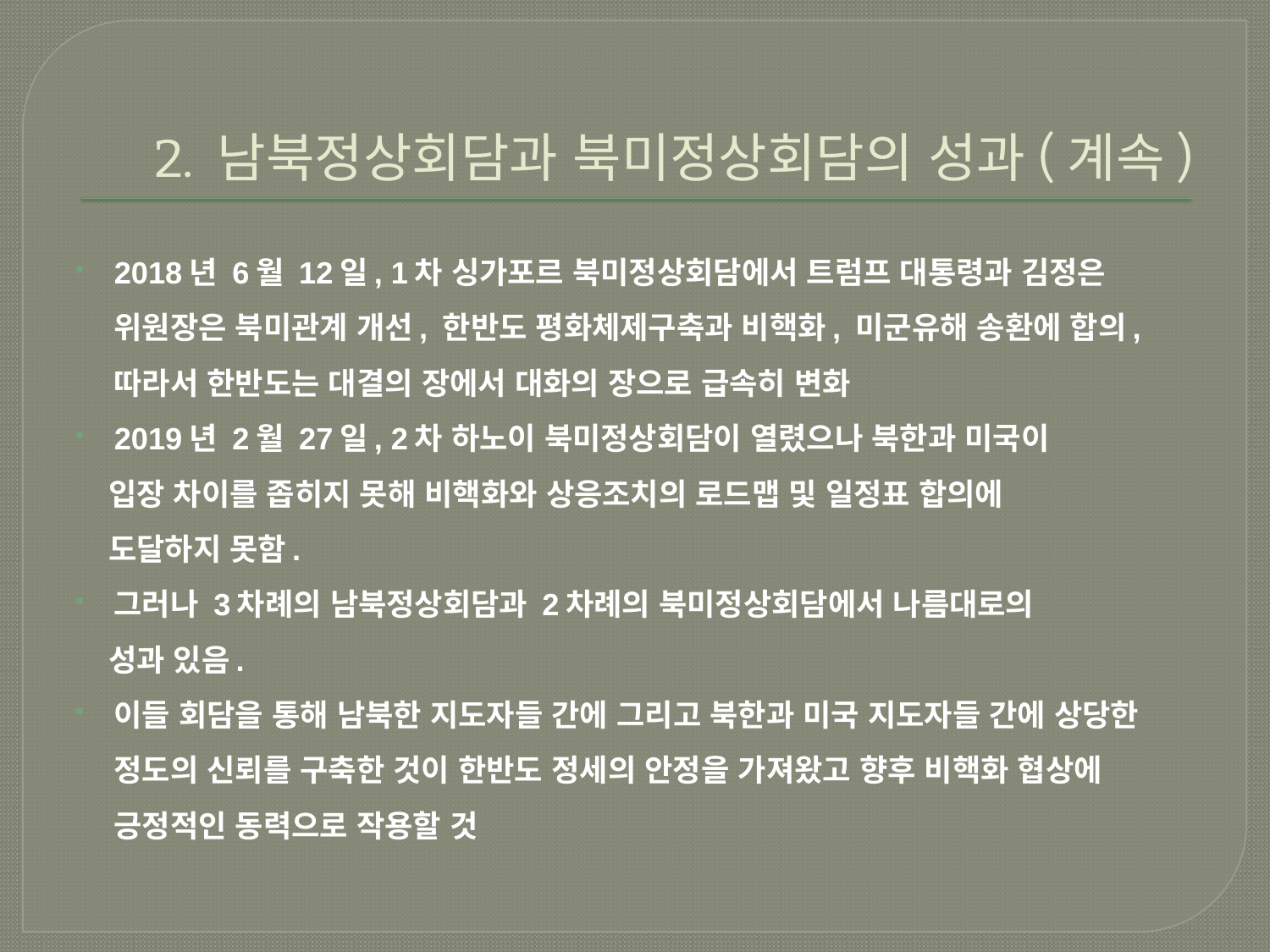

# 2. 남북정상회담과 북미정상회담의 성과(계속)
2018년 6월 12일, 1차 싱가포르 북미정상회담에서 트럼프 대통령과 김정은 위원장은 북미관계 개선, 한반도 평화체제구축과 비핵화, 미군유해 송환에 합의, 따라서 한반도는 대결의 장에서 대화의 장으로 급속히 변화
2019년 2월 27일, 2차 하노이 북미정상회담이 열렸으나 북한과 미국이
   입장 차이를 좁히지 못해 비핵화와 상응조치의 로드맵 및 일정표 합의에
   도달하지 못함.
그러나 3차례의 남북정상회담과 2차례의 북미정상회담에서 나름대로의
   성과 있음.
이들 회담을 통해 남북한 지도자들 간에 그리고 북한과 미국 지도자들 간에 상당한 정도의 신뢰를 구축한 것이 한반도 정세의 안정을 가져왔고 향후 비핵화 협상에 긍정적인 동력으로 작용할 것